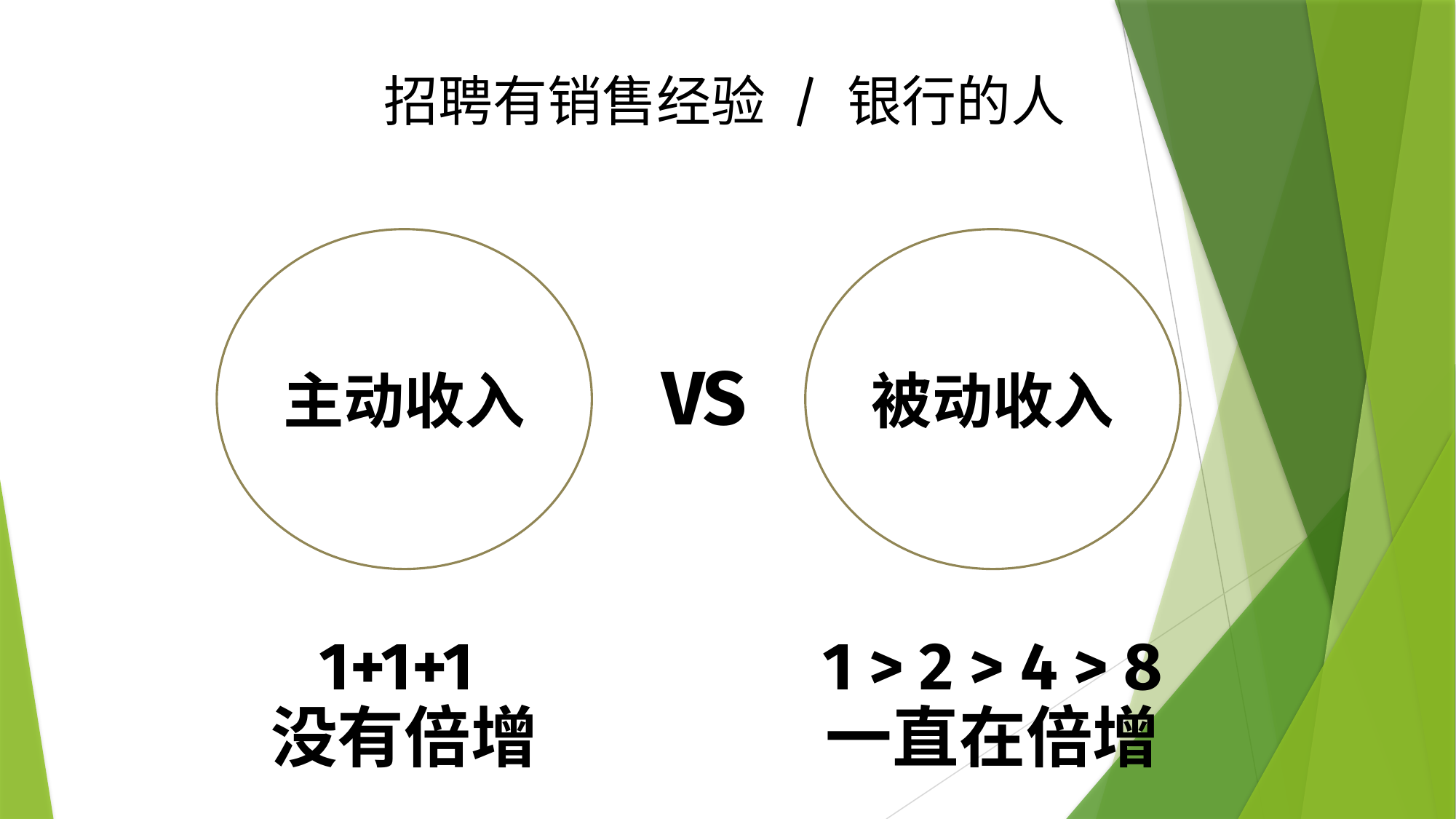

# 招聘有销售经验 / 银行的人
主动收入
被动收入
VS
1+1+1
没有倍增
1 > 2 > 4 > 8
一直在倍增